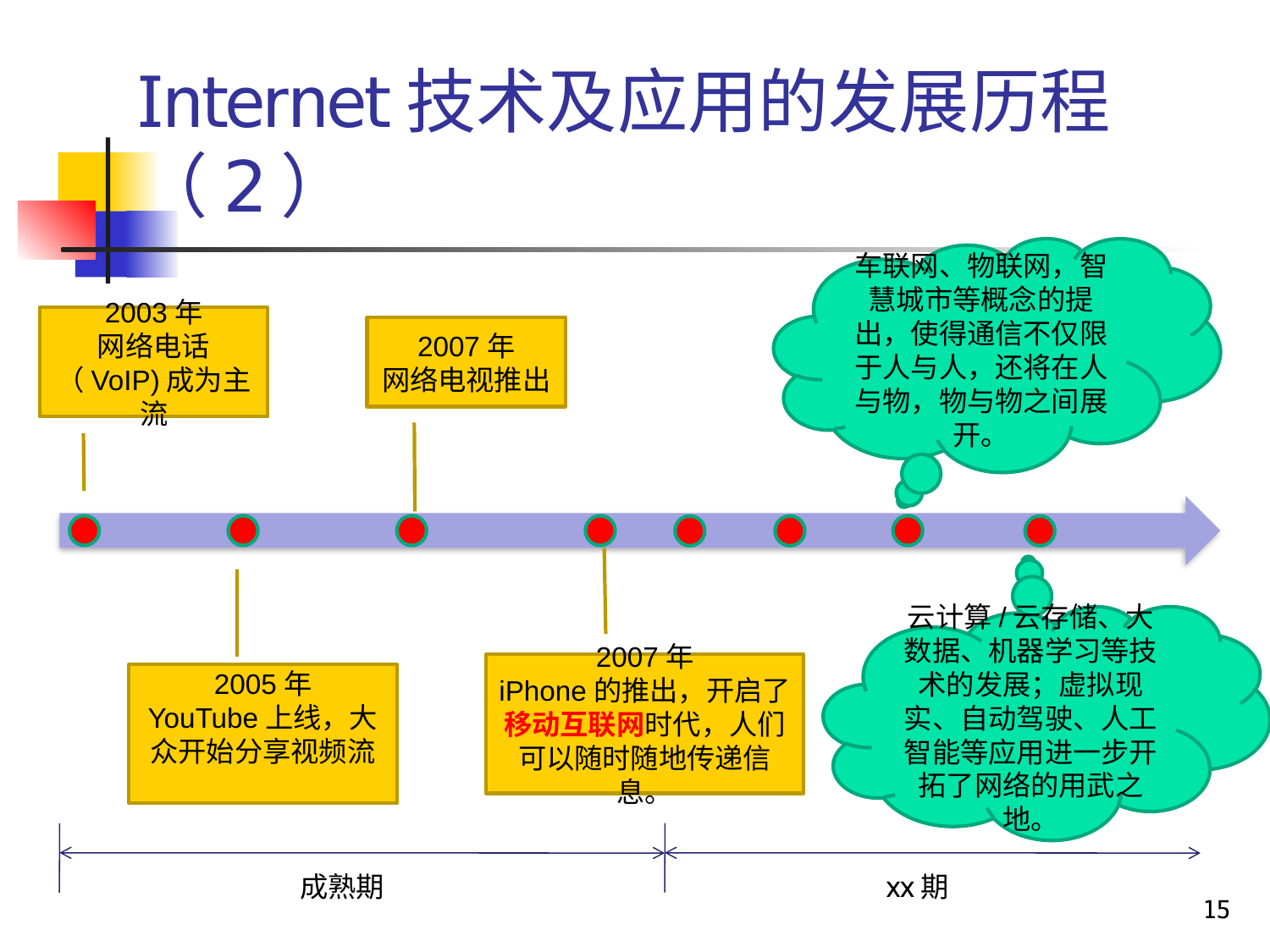

# Internet技术及应用的发展历程（2）
车联网、物联网，智慧城市等概念的提出，使得通信不仅限于人与人，还将在人与物，物与物之间展开。
2003年
网络电话（VoIP)成为主流
2007年
网络电视推出

云计算/云存储、大数据、机器学习等技术的发展；虚拟现实、自动驾驶、人工智能等应用进一步开拓了网络的用武之地。
2007年
iPhone的推出，开启了移动互联网时代，人们可以随时随地传递信息。
2005年
YouTube上线，大众开始分享视频流

成熟期
xx期
15